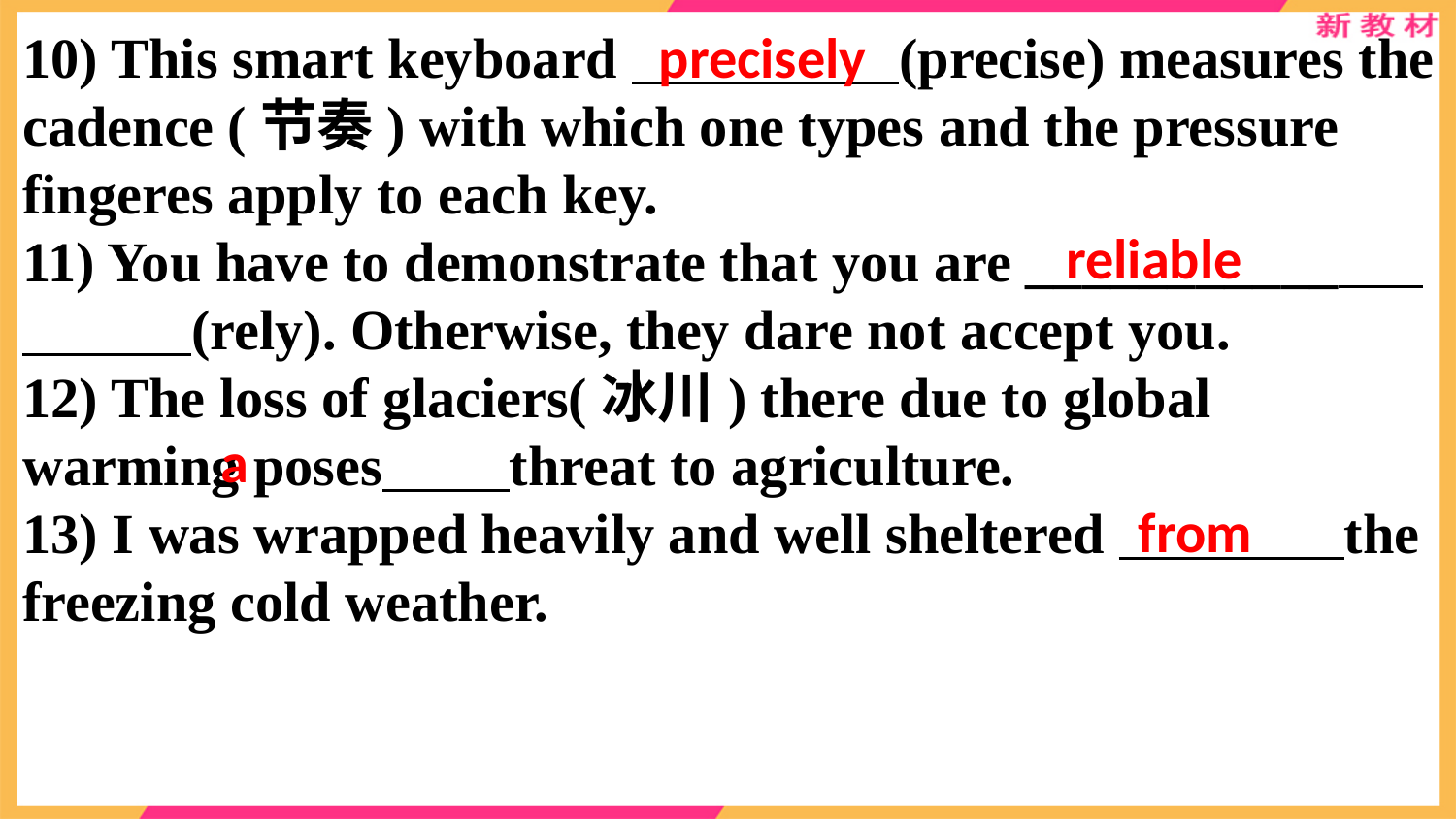

10) This smart keyboard                    (precise) measures the cadence (节奏) with which one types and the pressure fingeres apply to each key.
11) You have to demonstrate that you are ___________                   (rely). Otherwise, they dare not accept you.
12) The loss of glaciers(冰川) there due to global warming poses         threat to agriculture.
13) I was wrapped heavily and well sheltered                 the freezing cold weather.
precisely
reliable
a
from